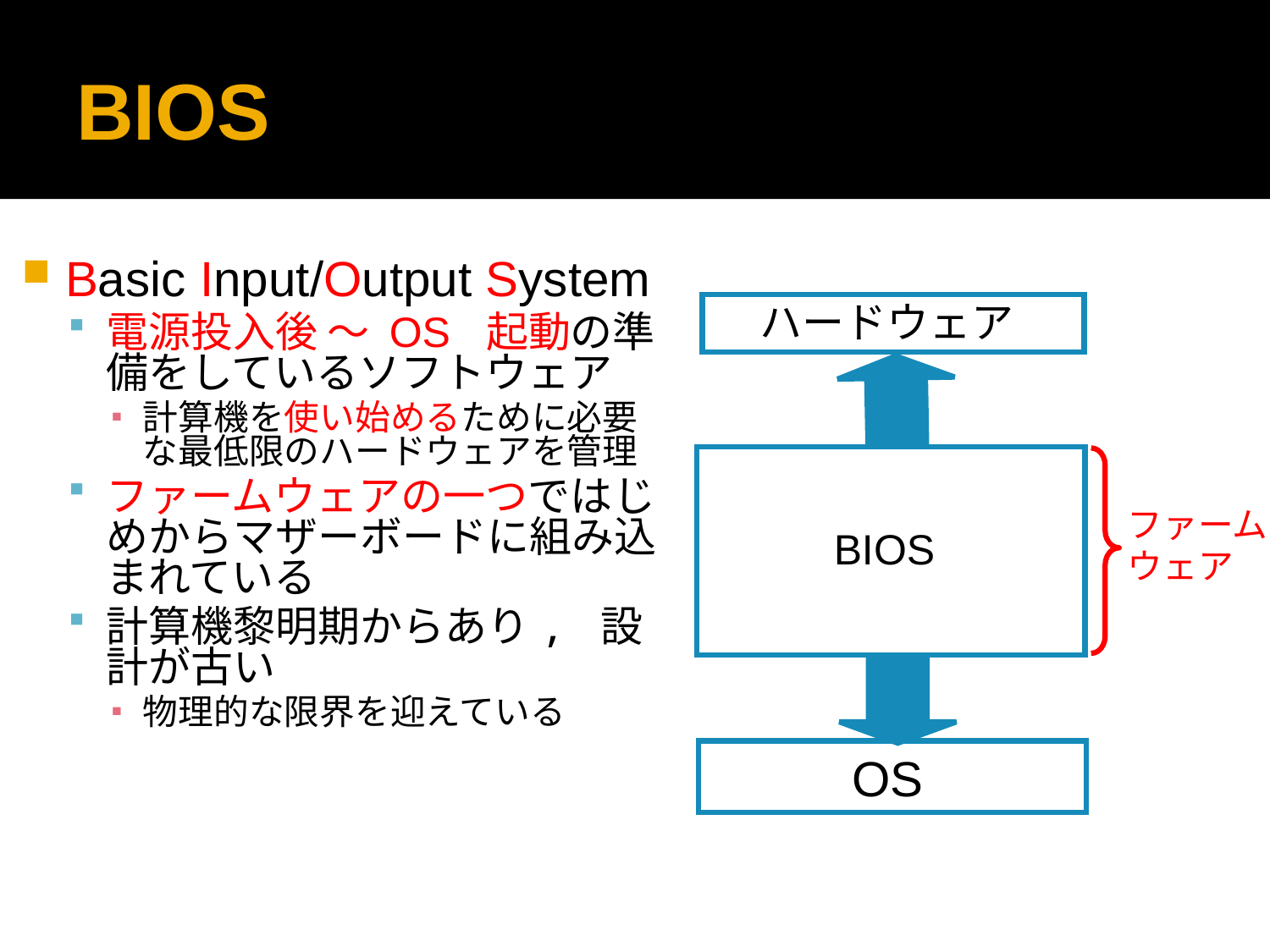

# BIOS
Basic Input/Output System
電源投入後 ～ OS 起動の準備をしているソフトウェア
計算機を使い始めるために必要な最低限のハードウェアを管理
ファームウェアの一つではじめからマザーボードに組み込まれている
計算機黎明期からあり, 設計が古い
物理的な限界を迎えている

ハードウェア

BIOS

ファーム
ウェア
OS